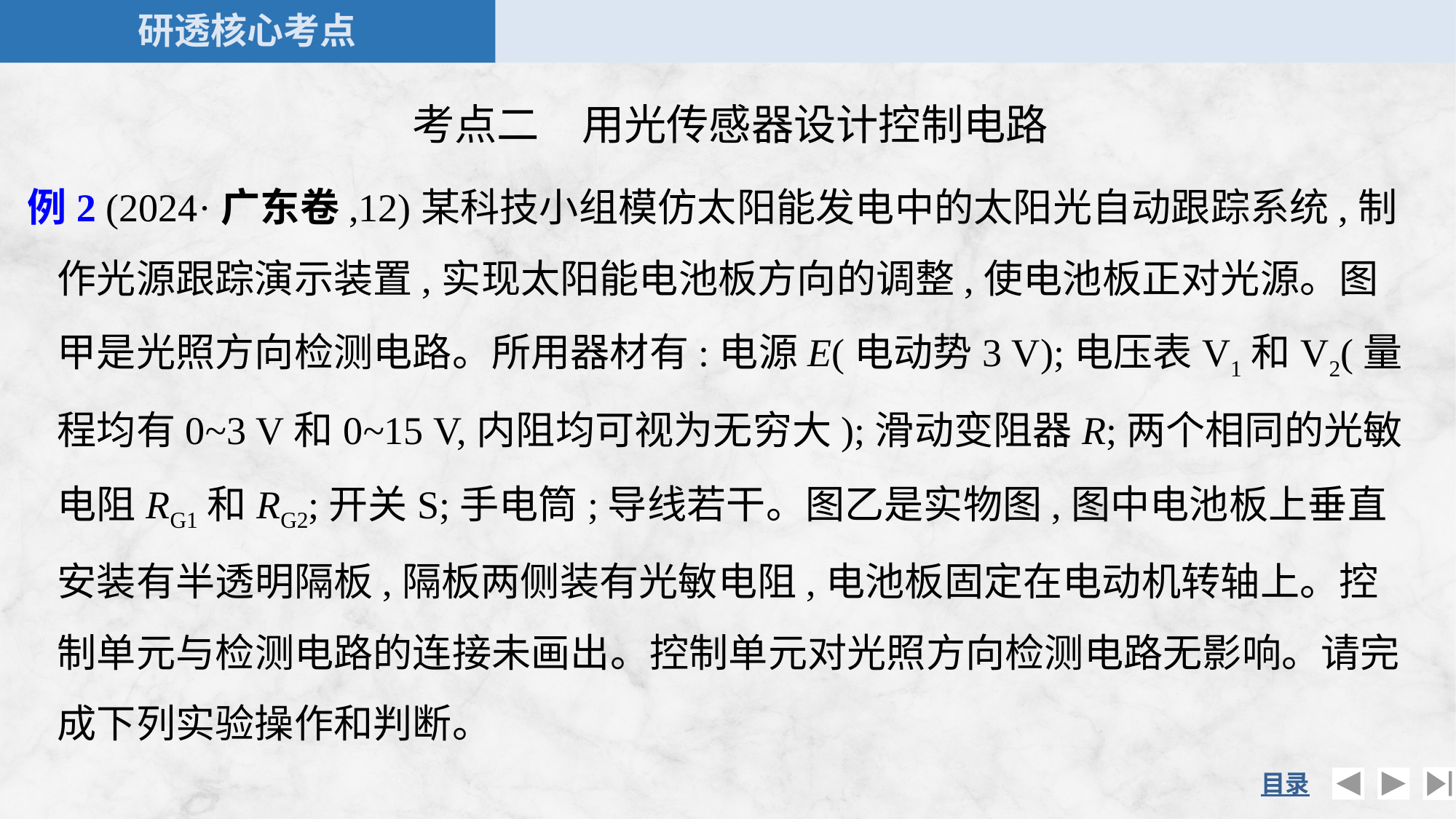

考点二　用光传感器设计控制电路
例2 (2024·广东卷,12)某科技小组模仿太阳能发电中的太阳光自动跟踪系统,制作光源跟踪演示装置,实现太阳能电池板方向的调整,使电池板正对光源。图甲是光照方向检测电路。所用器材有:电源E(电动势3 V);电压表V1和V2(量程均有0~3 V和0~15 V,内阻均可视为无穷大);滑动变阻器R;两个相同的光敏电阻RG1和RG2;开关S;手电筒;导线若干。图乙是实物图,图中电池板上垂直安装有半透明隔板,隔板两侧装有光敏电阻,电池板固定在电动机转轴上。控制单元与检测电路的连接未画出。控制单元对光照方向检测电路无影响。请完成下列实验操作和判断。